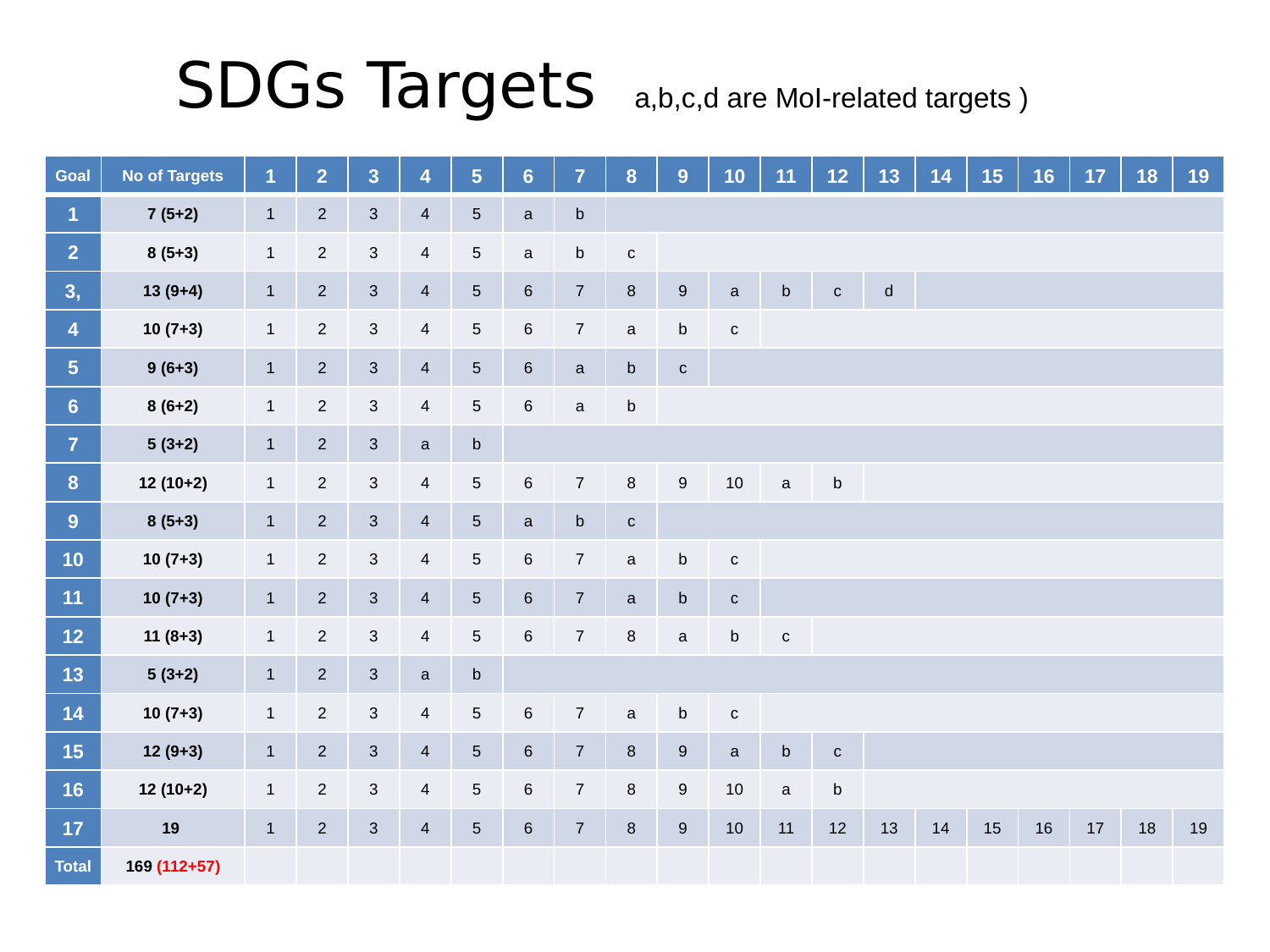

SDGs Targets   a,b,c,d are MoI-related targets )행관련 세부목표)
| Goal | No of Targets | 1 | 2 | 3 | 4 | 5 | 6 | 7 | 8 | 9 | 10 | 11 | 12 | 13 | 14 | 15 | 16 | 17 | 18 | 19 |
| --- | --- | --- | --- | --- | --- | --- | --- | --- | --- | --- | --- | --- | --- | --- | --- | --- | --- | --- | --- | --- |
| 1 | 7 (5+2) | 1 | 2 | 3 | 4 | 5 | a | b |  |  |  |  |  |  |  |  |  |  |  |  |
| 2 | 8 (5+3) | 1 | 2 | 3 | 4 | 5 | a | b | c |  |  |  |  |  |  |  |  |  |  |  |
| 3, | 13 (9+4) | 1 | 2 | 3 | 4 | 5 | 6 | 7 | 8 | 9 | a | b | c | d |  |  |  |  |  |  |
| 4 | 10 (7+3) | 1 | 2 | 3 | 4 | 5 | 6 | 7 | a | b | c |  |  |  |  |  |  |  |  |  |
| 5 | 9 (6+3) | 1 | 2 | 3 | 4 | 5 | 6 | a | b | c |  |  |  |  |  |  |  |  |  |  |
| 6 | 8 (6+2) | 1 | 2 | 3 | 4 | 5 | 6 | a | b |  |  |  |  |  |  |  |  |  |  |  |
| 7 | 5 (3+2) | 1 | 2 | 3 | a | b |  |  |  |  |  |  |  |  |  |  |  |  |  |  |
| 8 | 12 (10+2) | 1 | 2 | 3 | 4 | 5 | 6 | 7 | 8 | 9 | 10 | a | b |  |  |  |  |  |  |  |
| 9 | 8 (5+3) | 1 | 2 | 3 | 4 | 5 | a | b | c |  |  |  |  |  |  |  |  |  |  |  |
| 10 | 10 (7+3) | 1 | 2 | 3 | 4 | 5 | 6 | 7 | a | b | c |  |  |  |  |  |  |  |  |  |
| 11 | 10 (7+3) | 1 | 2 | 3 | 4 | 5 | 6 | 7 | a | b | c |  |  |  |  |  |  |  |  |  |
| 12 | 11 (8+3) | 1 | 2 | 3 | 4 | 5 | 6 | 7 | 8 | a | b | c |  |  |  |  |  |  |  |  |
| 13 | 5 (3+2) | 1 | 2 | 3 | a | b |  |  |  |  |  |  |  |  |  |  |  |  |  |  |
| 14 | 10 (7+3) | 1 | 2 | 3 | 4 | 5 | 6 | 7 | a | b | c |  |  |  |  |  |  |  |  |  |
| 15 | 12 (9+3) | 1 | 2 | 3 | 4 | 5 | 6 | 7 | 8 | 9 | a | b | c |  |  |  |  |  |  |  |
| 16 | 12 (10+2) | 1 | 2 | 3 | 4 | 5 | 6 | 7 | 8 | 9 | 10 | a | b |  |  |  |  |  |  |  |
| 17 | 19 | 1 | 2 | 3 | 4 | 5 | 6 | 7 | 8 | 9 | 10 | 11 | 12 | 13 | 14 | 15 | 16 | 17 | 18 | 19 |
| Total | 169 (112+57) |  |  |  |  |  |  |  |  |  |  |  |  |  |  |  |  |  |  |  |